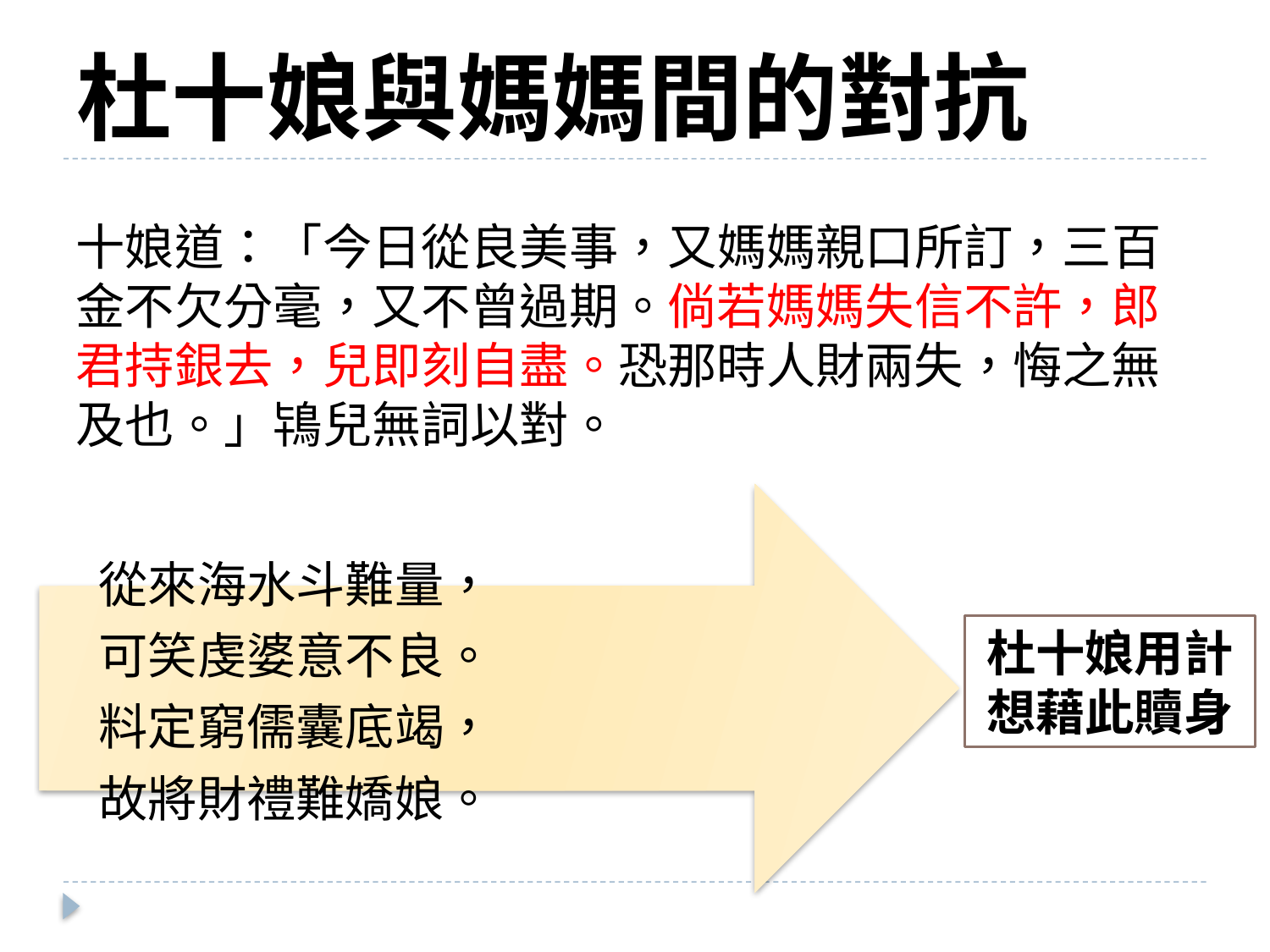

# 杜十娘與媽媽間的對抗
十娘道：「今日從良美事，又媽媽親口所訂，三百金不欠分毫，又不曾過期。倘若媽媽失信不許，郎君持銀去，兒即刻自盡。恐那時人財兩失，悔之無及也。」鴇兒無詞以對。
從來海水斗難量，可笑虔婆意不良。
料定窮儒囊底竭，故將財禮難嬌娘。
杜十娘用計想藉此贖身